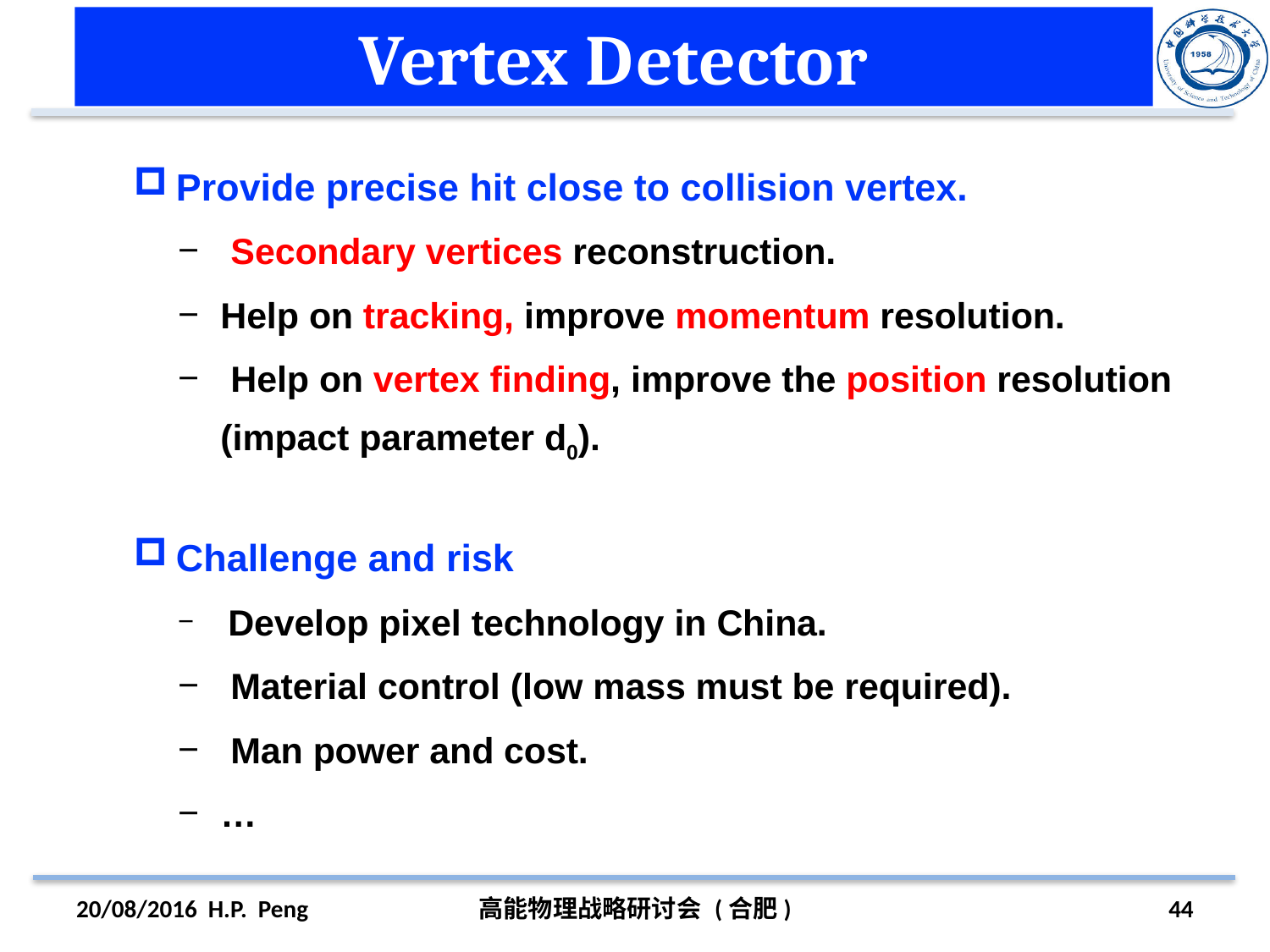

# Vertex Detector
Provide precise hit close to collision vertex.
 Secondary vertices reconstruction.
Help on tracking, improve momentum resolution.
 Help on vertex finding, improve the position resolution (impact parameter d0).

Challenge and risk
 Develop pixel technology in China.
 Material control (low mass must be required).
 Man power and cost.
…

20/08/2016  H.P.  Peng
高能物理战略研讨会 (合肥)
44